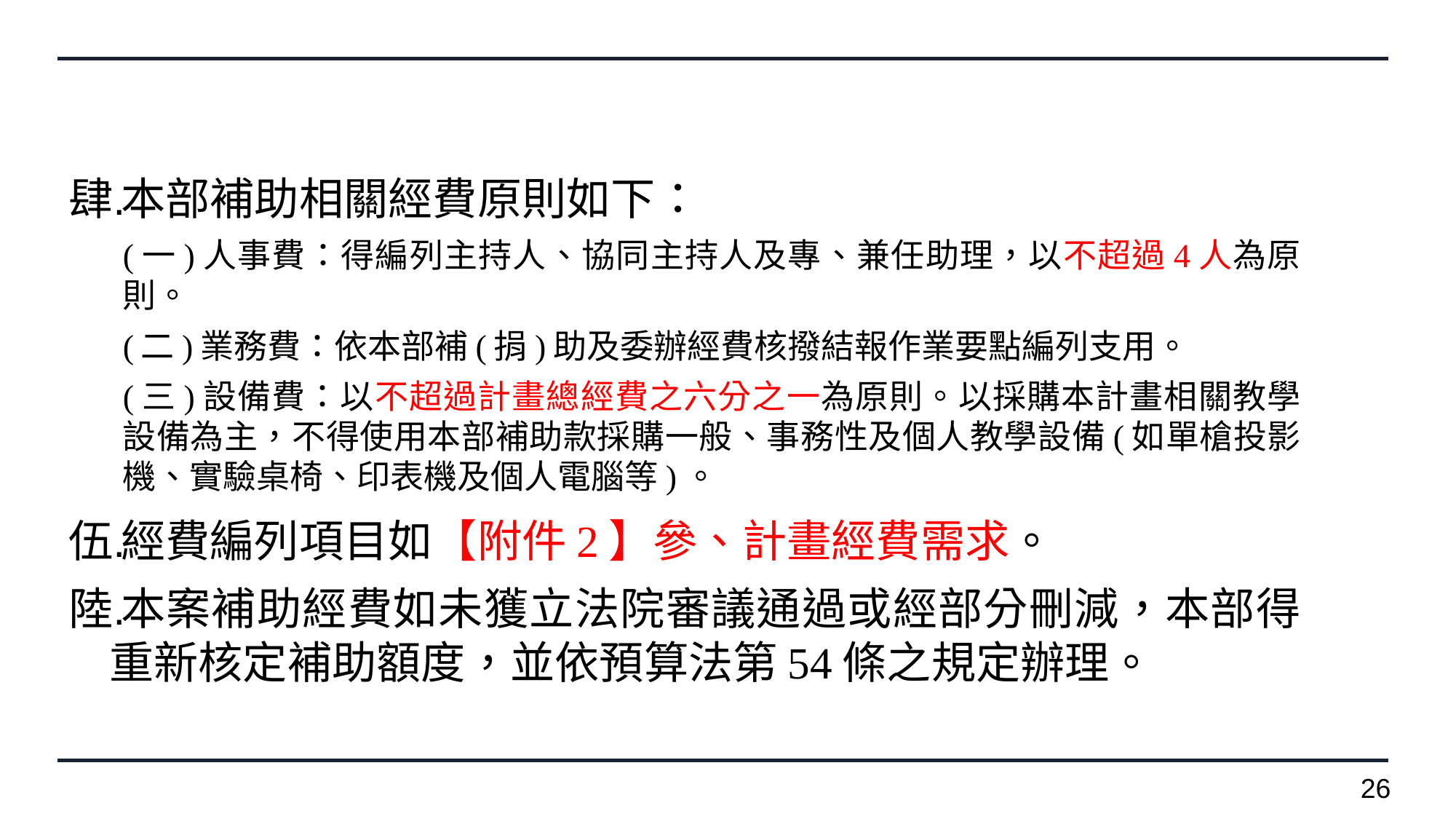

本部補助相關經費原則如下：
(一)人事費：得編列主持人、協同主持人及專、兼任助理，以不超過4人為原則。
(二)業務費：依本部補(捐)助及委辦經費核撥結報作業要點編列支用。
(三)設備費：以不超過計畫總經費之六分之一為原則。以採購本計畫相關教學設備為主，不得使用本部補助款採購一般、事務性及個人教學設備(如單槍投影機、實驗桌椅、印表機及個人電腦等)。
經費編列項目如【附件2】參、計畫經費需求。
本案補助經費如未獲立法院審議通過或經部分刪減，本部得重新核定補助額度，並依預算法第54條之規定辦理。

26